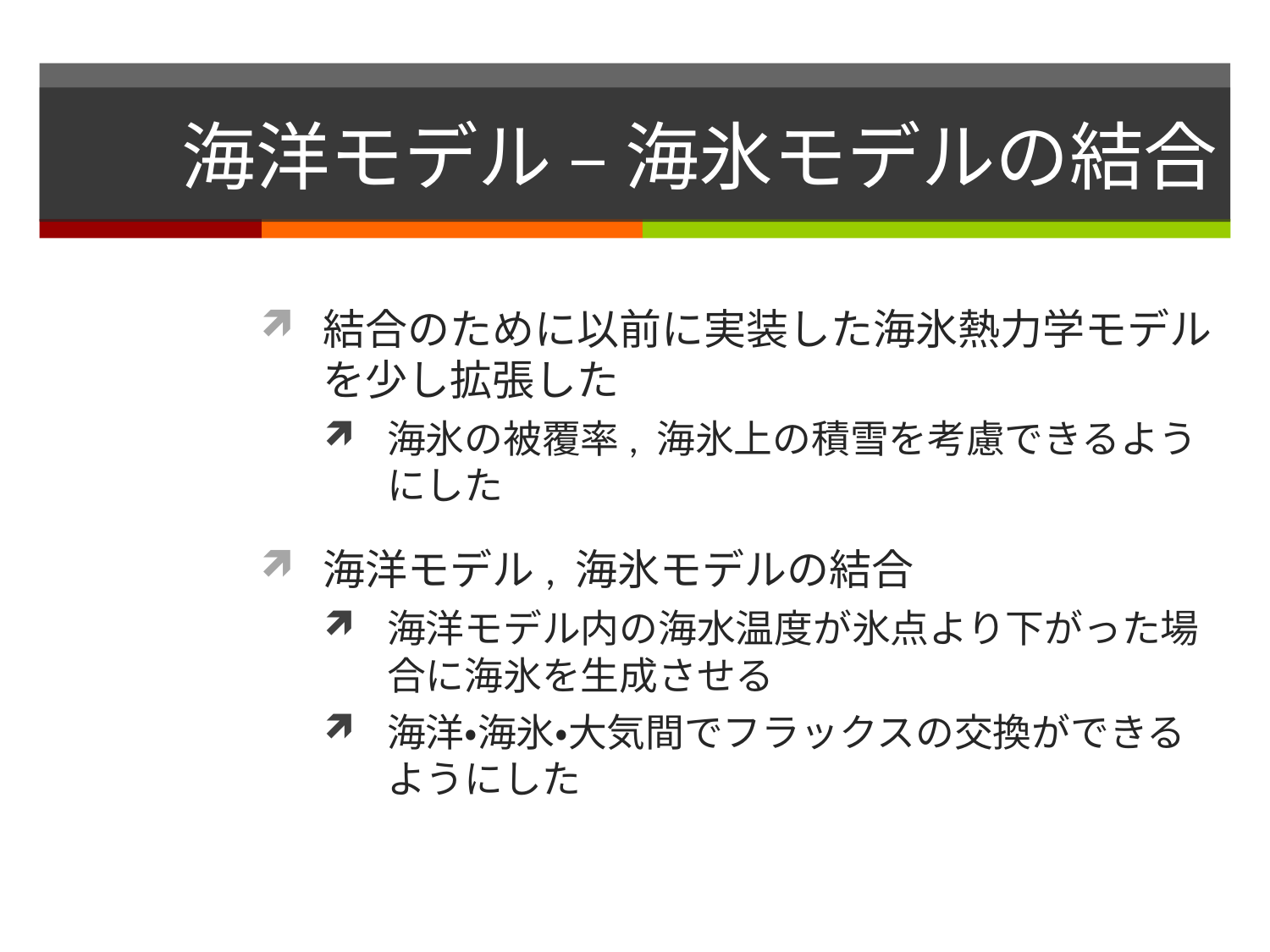

# 海洋モデル – 海氷モデルの結合
結合のために以前に実装した海氷熱力学モデルを少し拡張した
海氷の被覆率, 海氷上の積雪を考慮できるようにした
海洋モデル, 海氷モデルの結合
海洋モデル内の海水温度が氷点より下がった場合に海氷を生成させる
海洋・海氷・大気間でフラックスの交換ができるようにした